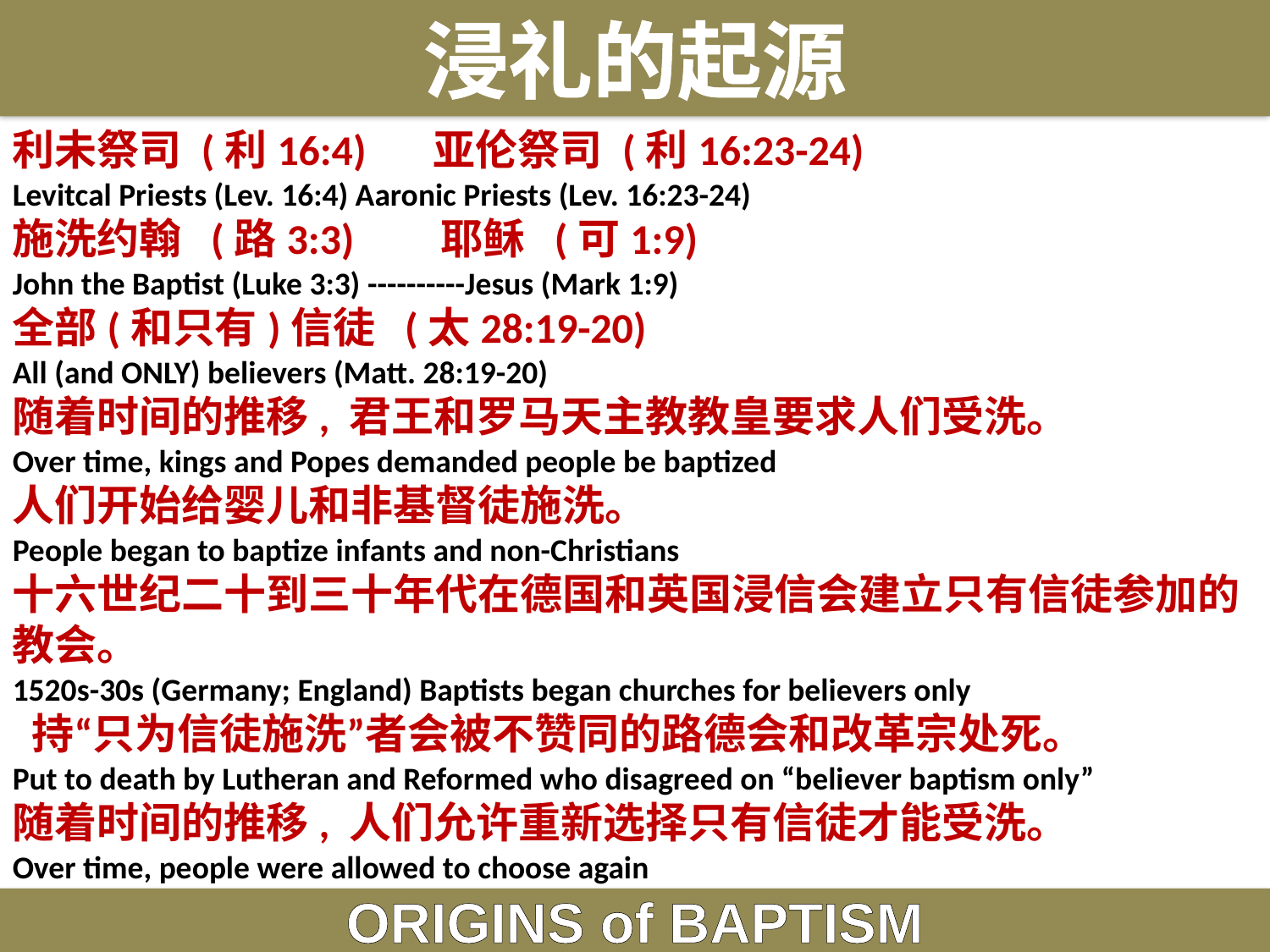

浸礼的起源
利未祭司 (利16:4)      亚伦祭司 (利16:23-24)
Levitcal Priests (Lev. 16:4) Aaronic Priests (Lev. 16:23-24)
施洗约翰  (路3:3)        耶稣  (可1:9)
John the Baptist (Luke 3:3) ----------Jesus (Mark 1:9)
全部(和只有)信徒  (太28:19-20)
All (and ONLY) believers (Matt. 28:19-20)
随着时间的推移, 君王和罗马天主教教皇要求人们受洗。
Over time, kings and Popes demanded people be baptized
人们开始给婴儿和非基督徒施洗。
People began to baptize infants and non-Christians
十六世纪二十到三十年代在德国和英国浸信会建立只有信徒参加的教会。
1520s-30s (Germany; England) Baptists began churches for believers only
 持“只为信徒施洗”者会被不赞同的路德会和改革宗处死。
Put to death by Lutheran and Reformed who disagreed on “believer baptism only”
随着时间的推移, 人们允许重新选择只有信徒才能受洗。
Over time, people were allowed to choose again
ORIGINS of BAPTISM